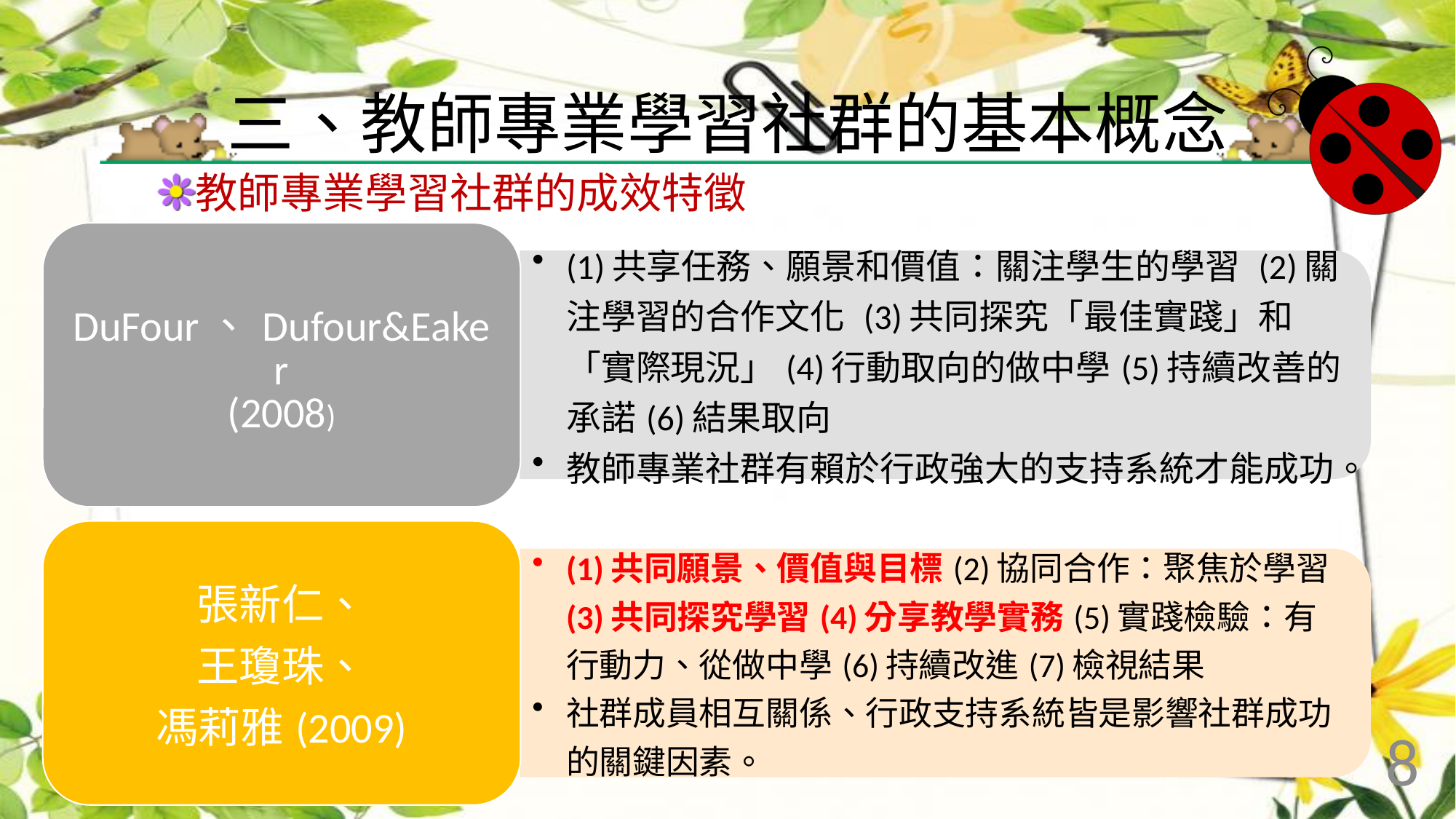

# 三、教師專業學習社群的基本概念
教師專業學習社群的成效特徵
DuFour、Dufour&Eaker
(2008)
張新仁、
王瓊珠、
馮莉雅(2009)
(1)共同願景、價值與目標(2)協同合作：聚焦於學習(3)共同探究學習(4)分享教學實務(5)實踐檢驗：有行動力、從做中學(6)持續改進(7)檢視結果
教師專業社群有賴於行政強大的支持系統才能成功。
社群成員相互關係、行政支持系統皆是影響社群成功的關鍵因素。
8